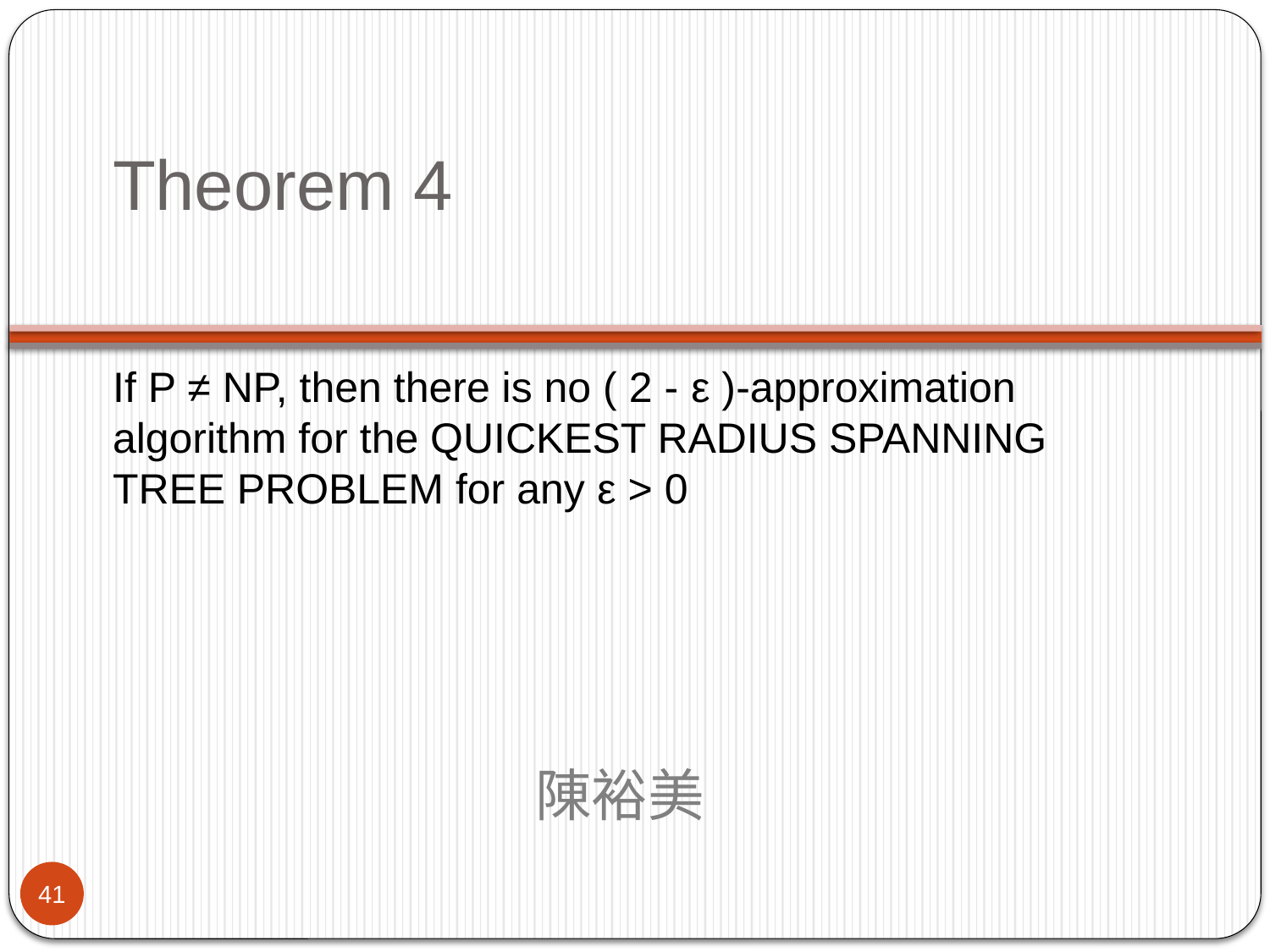

# Theorem 4
If P ≠ NP, then there is no ( 2 - ε )-approximation algorithm for the QUICKEST RADIUS SPANNING TREE PROBLEM for any ε > 0
陳裕美
41